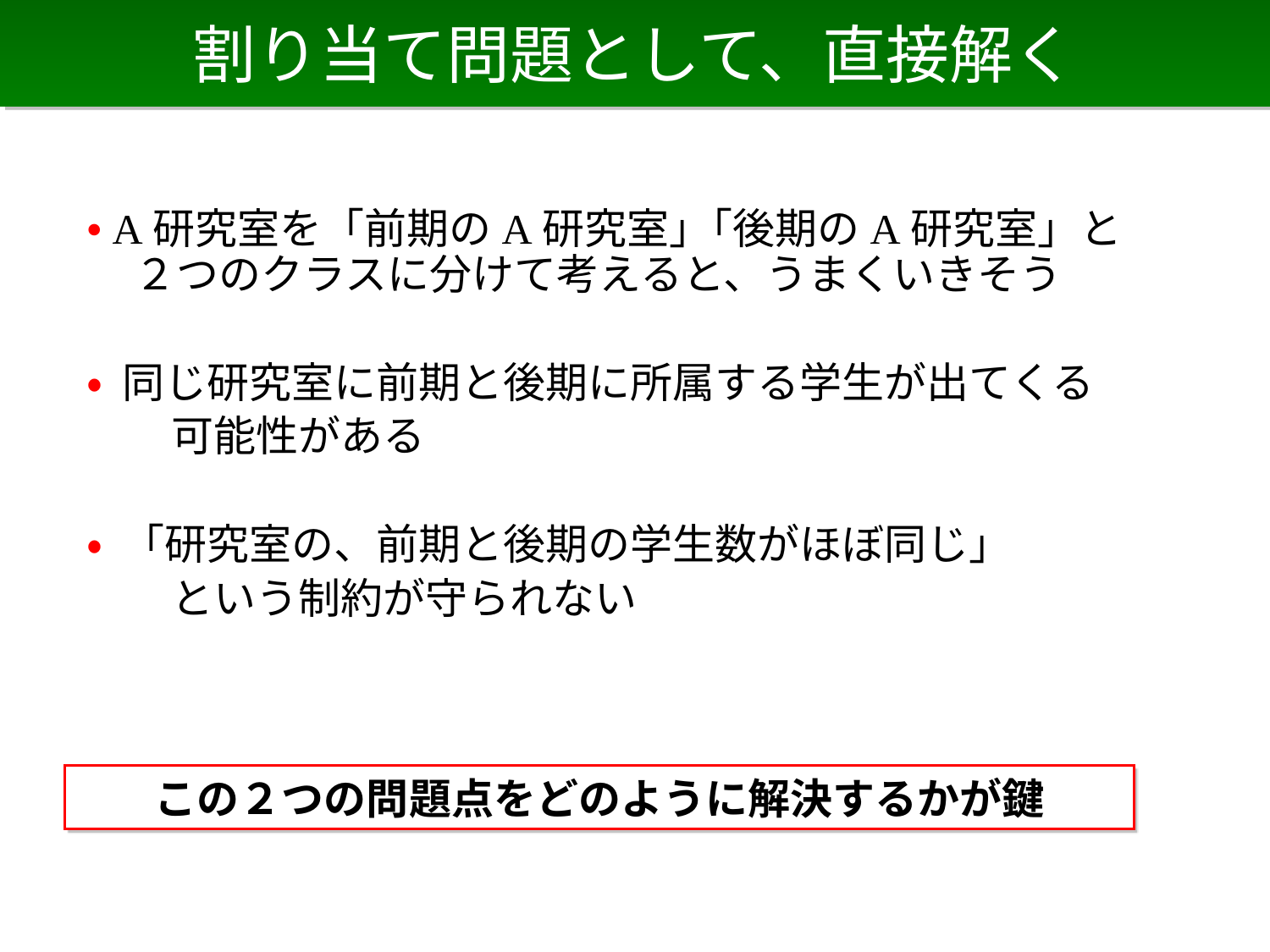

# 割り当て問題として、直接解く
• A研究室を「前期のA研究室」｢後期のA研究室」と２つのクラスに分けて考えると、うまくいきそう

• 同じ研究室に前期と後期に所属する学生が出てくる
　　可能性がある

• 「研究室の、前期と後期の学生数がほぼ同じ」
　　という制約が守られない

この２つの問題点をどのように解決するかが鍵